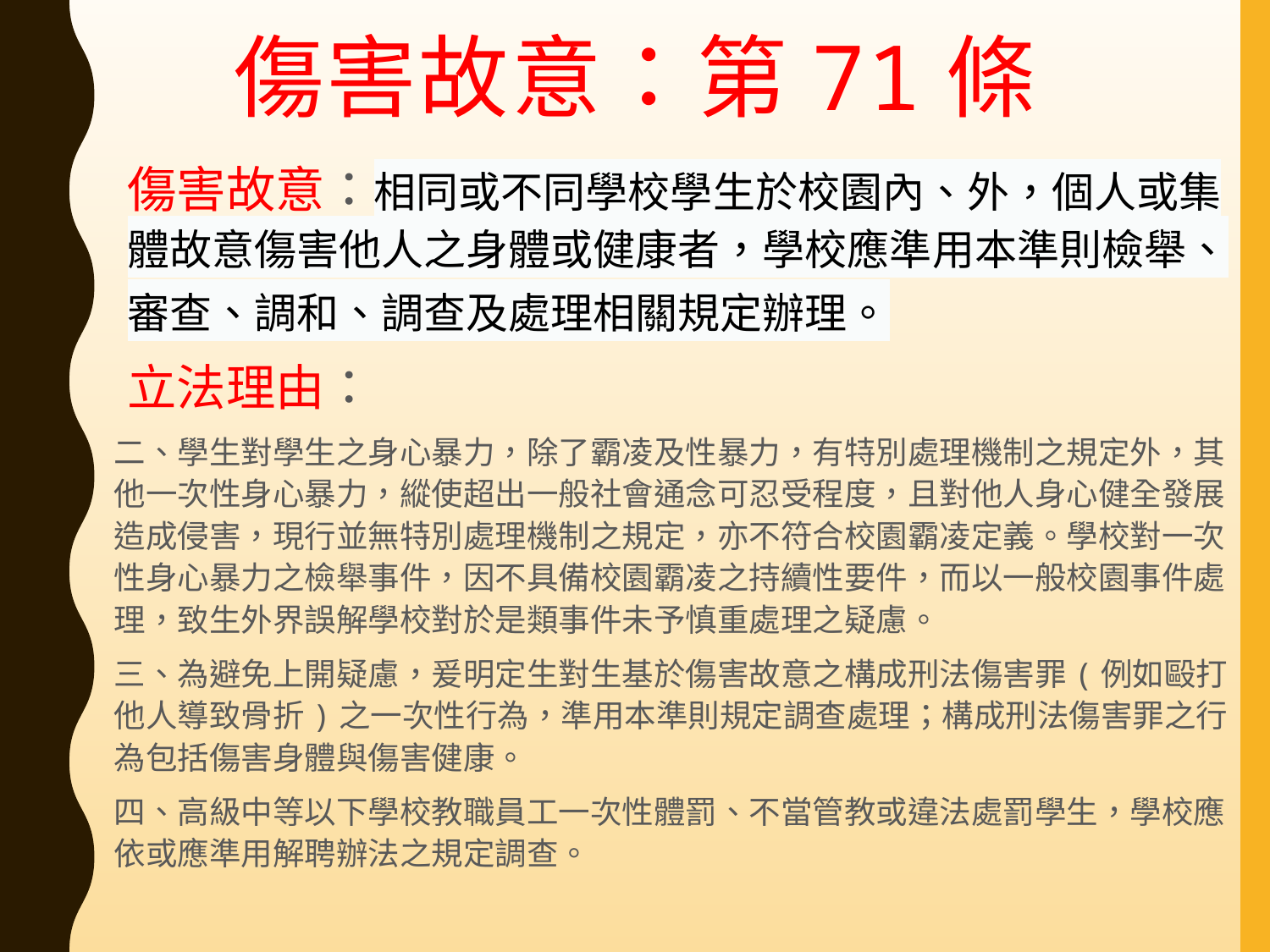

# 傷害故意：第71條
傷害故意：相同或不同學校學生於校園內、外，個人或集體故意傷害他人之身體或健康者，學校應準用本準則檢舉、審查、調和、調查及處理相關規定辦理。
立法理由：
二、學生對學生之身心暴力，除了霸凌及性暴力，有特別處理機制之規定外，其他一次性身心暴力，縱使超出一般社會通念可忍受程度，且對他人身心健全發展造成侵害，現行並無特別處理機制之規定，亦不符合校園霸凌定義。學校對一次性身心暴力之檢舉事件，因不具備校園霸凌之持續性要件，而以一般校園事件處理，致生外界誤解學校對於是類事件未予慎重處理之疑慮。
三、為避免上開疑慮，爰明定生對生基於傷害故意之構成刑法傷害罪(例如毆打他人導致骨折)之一次性行為，準用本準則規定調查處理；構成刑法傷害罪之行為包括傷害身體與傷害健康。
四、高級中等以下學校教職員工一次性體罰、不當管教或違法處罰學生，學校應依或應準用解聘辦法之規定調查。